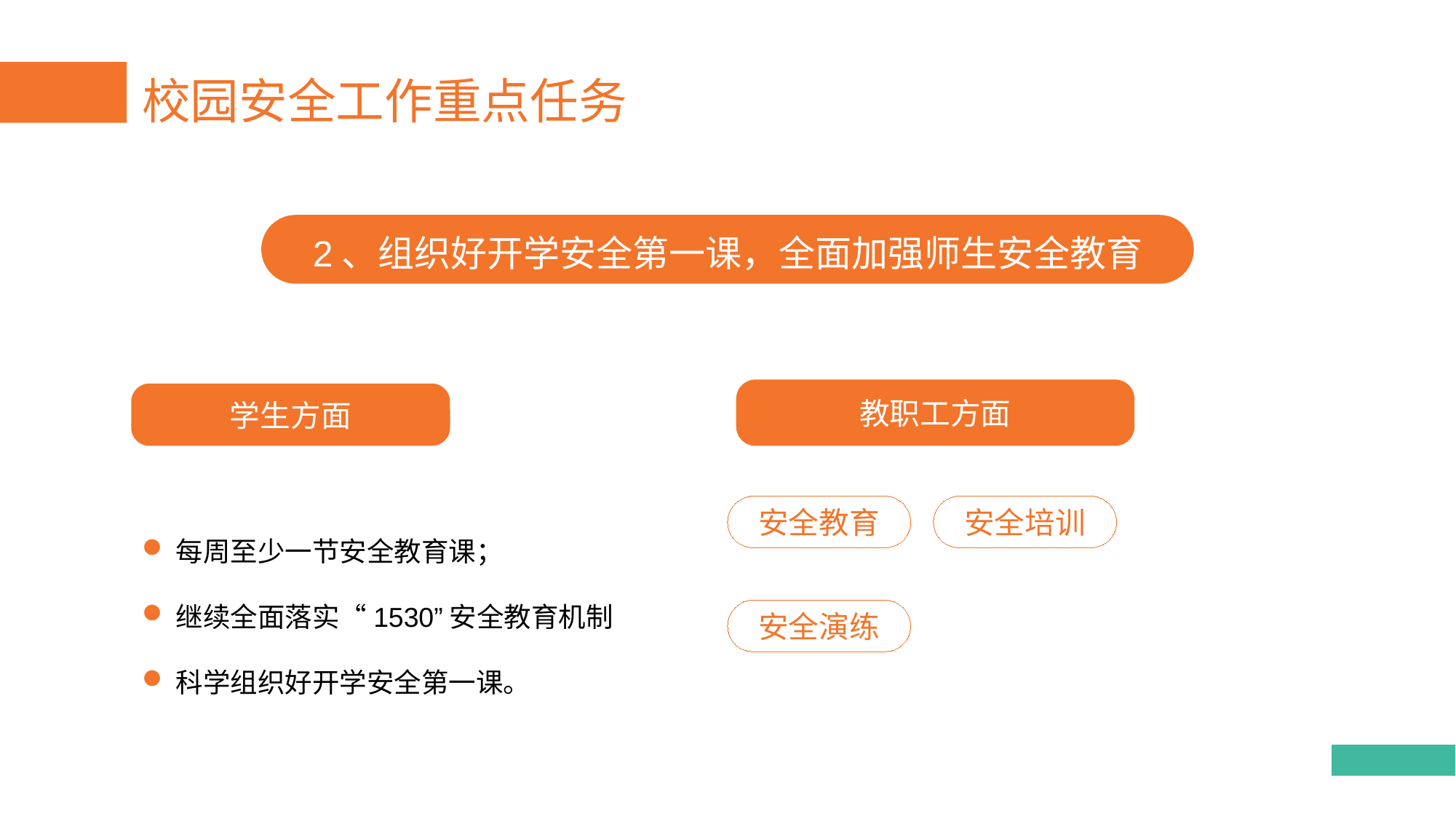

校园安全工作重点任务
2、组织好开学安全第一课，全面加强师生安全教育
教职工方面
学生方面
每周至少一节安全教育课；
继续全面落实“1530”安全教育机制
科学组织好开学安全第一课。
安全教育
安全培训
安全演练